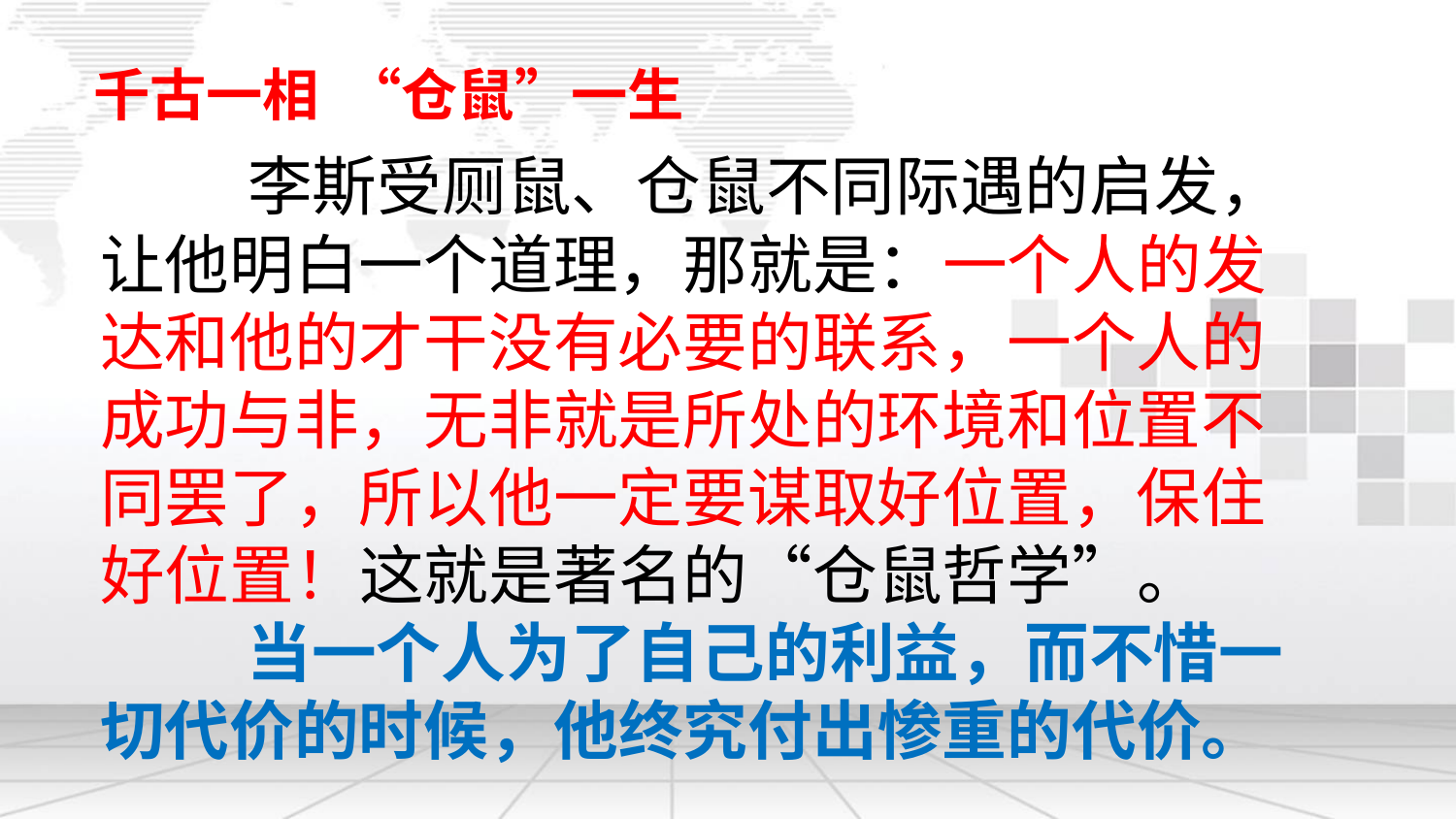

李斯受厕鼠、仓鼠不同际遇的启发，让他明白一个道理，那就是：一个人的发达和他的才干没有必要的联系，一个人的成功与非，无非就是所处的环境和位置不同罢了，所以他一定要谋取好位置，保住好位置！这就是著名的“仓鼠哲学”。
         当一个人为了自己的利益，而不惜一切代价的时候，他终究付出惨重的代价。

千古一相  “仓鼠”一生